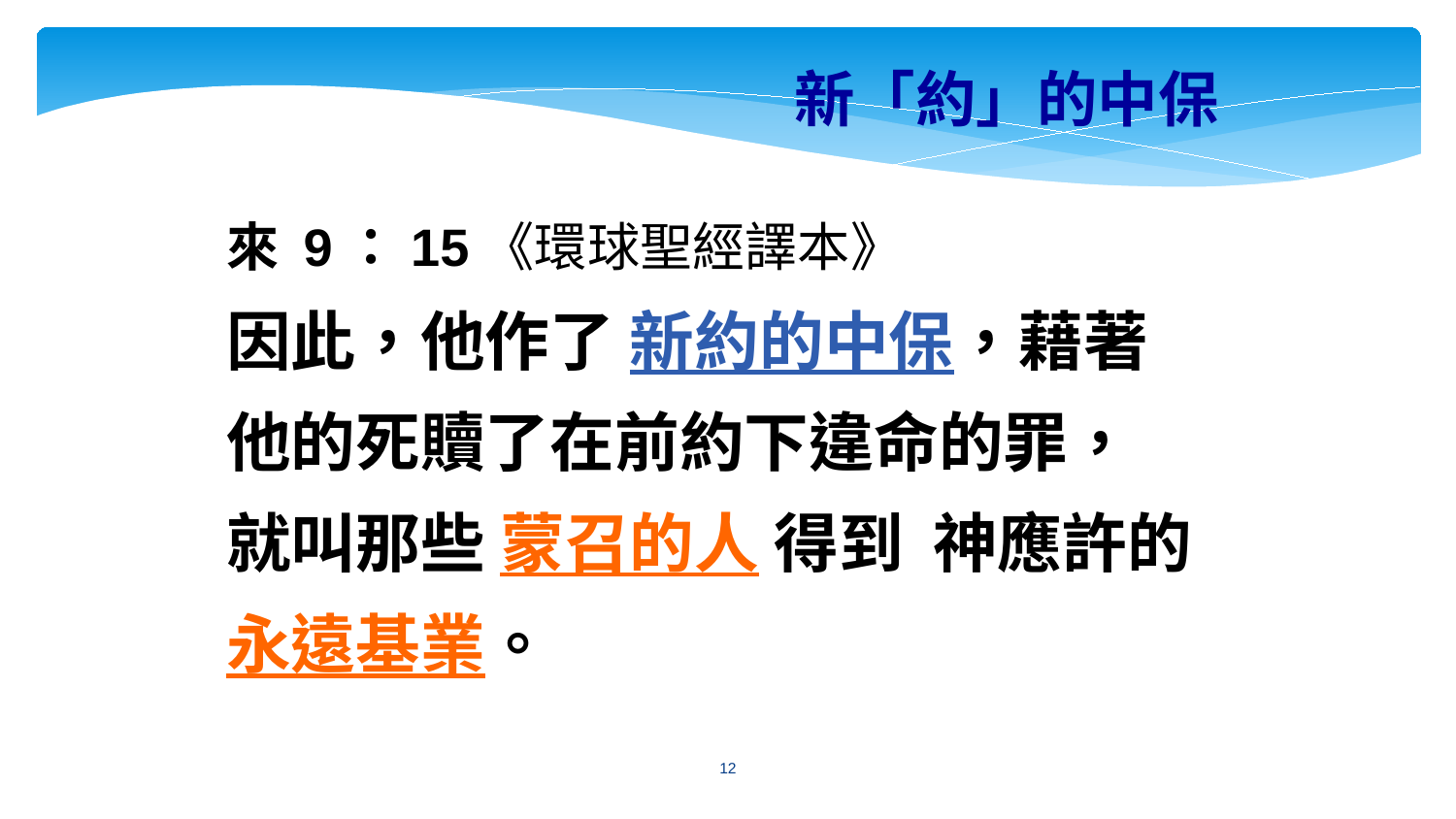

新「約」的中保
來 9：15《環球聖經譯本》
因此，他作了 新約的中保，藉著
他的死贖了在前約下違命的罪，
就叫那些 蒙召的人 得到  神應許的永遠基業。
12